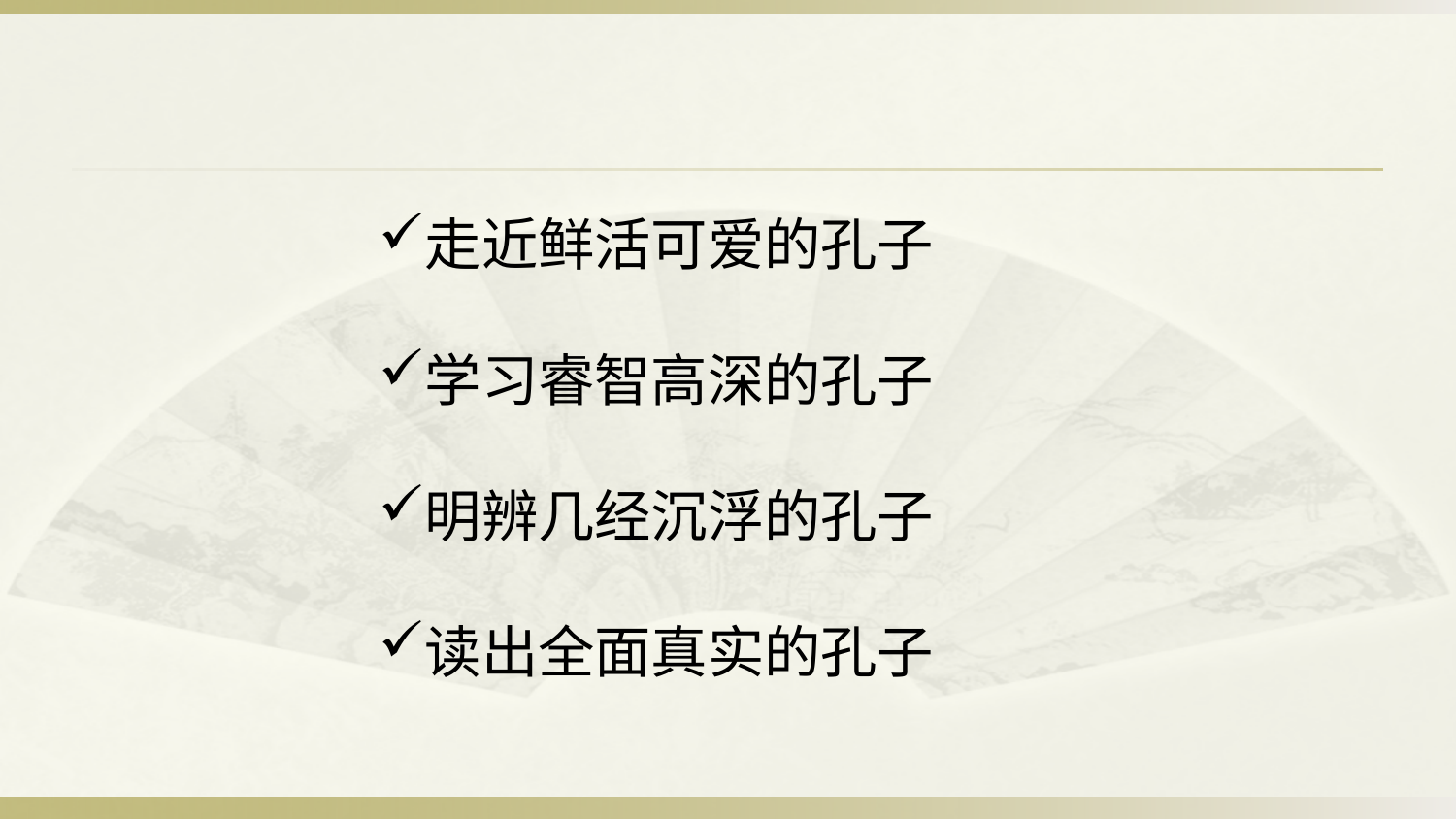

走近鲜活可爱的孔子
学习睿智高深的孔子
明辨几经沉浮的孔子
读出全面真实的孔子